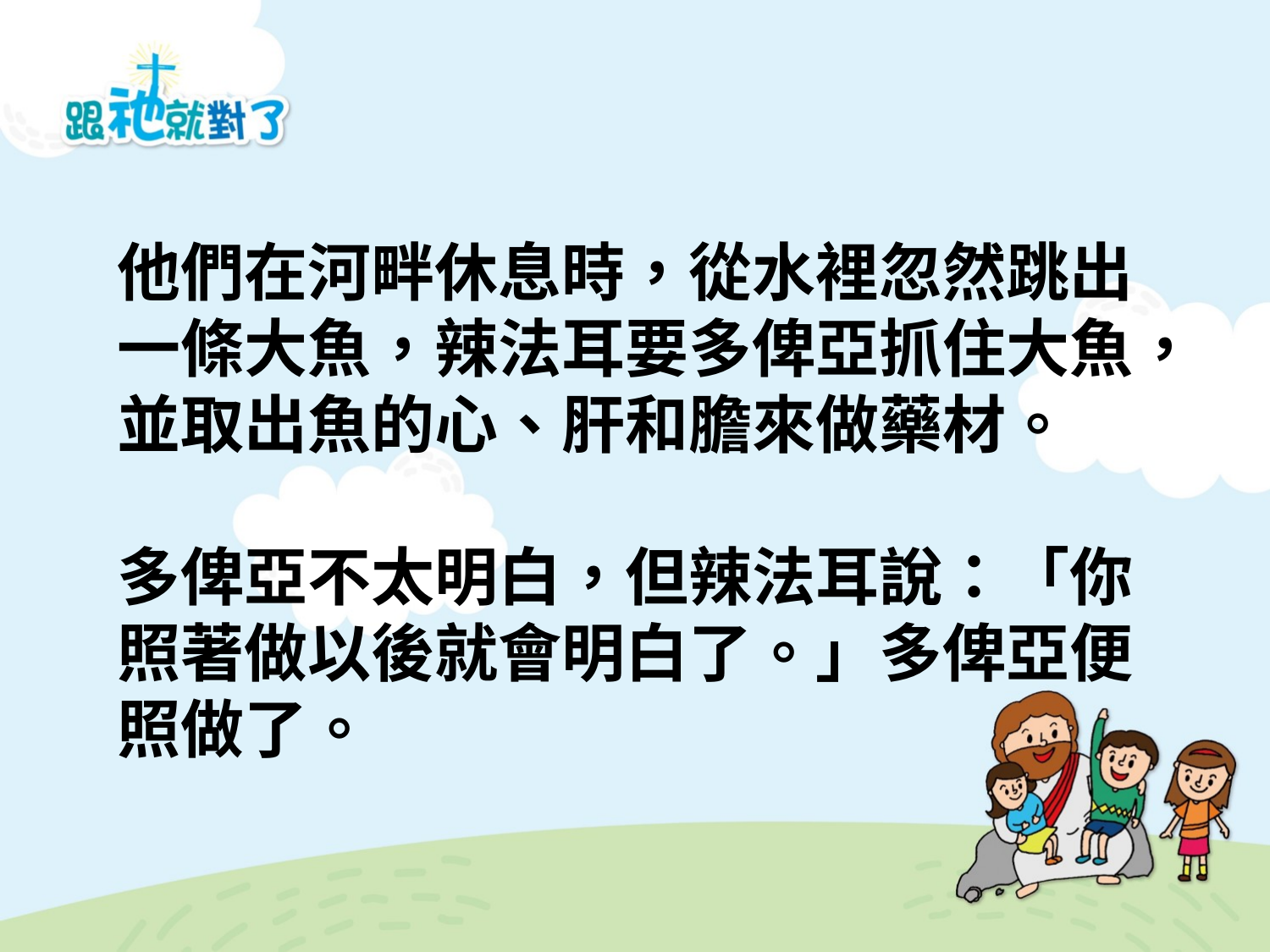

他們在河畔休息時，從水裡忽然跳出一條大魚，辣法耳要多俾亞抓住大魚，並取出魚的心、肝和膽來做藥材。

多俾亞不太明白，但辣法耳說：「你照著做以後就會明白了。」多俾亞便照做了。